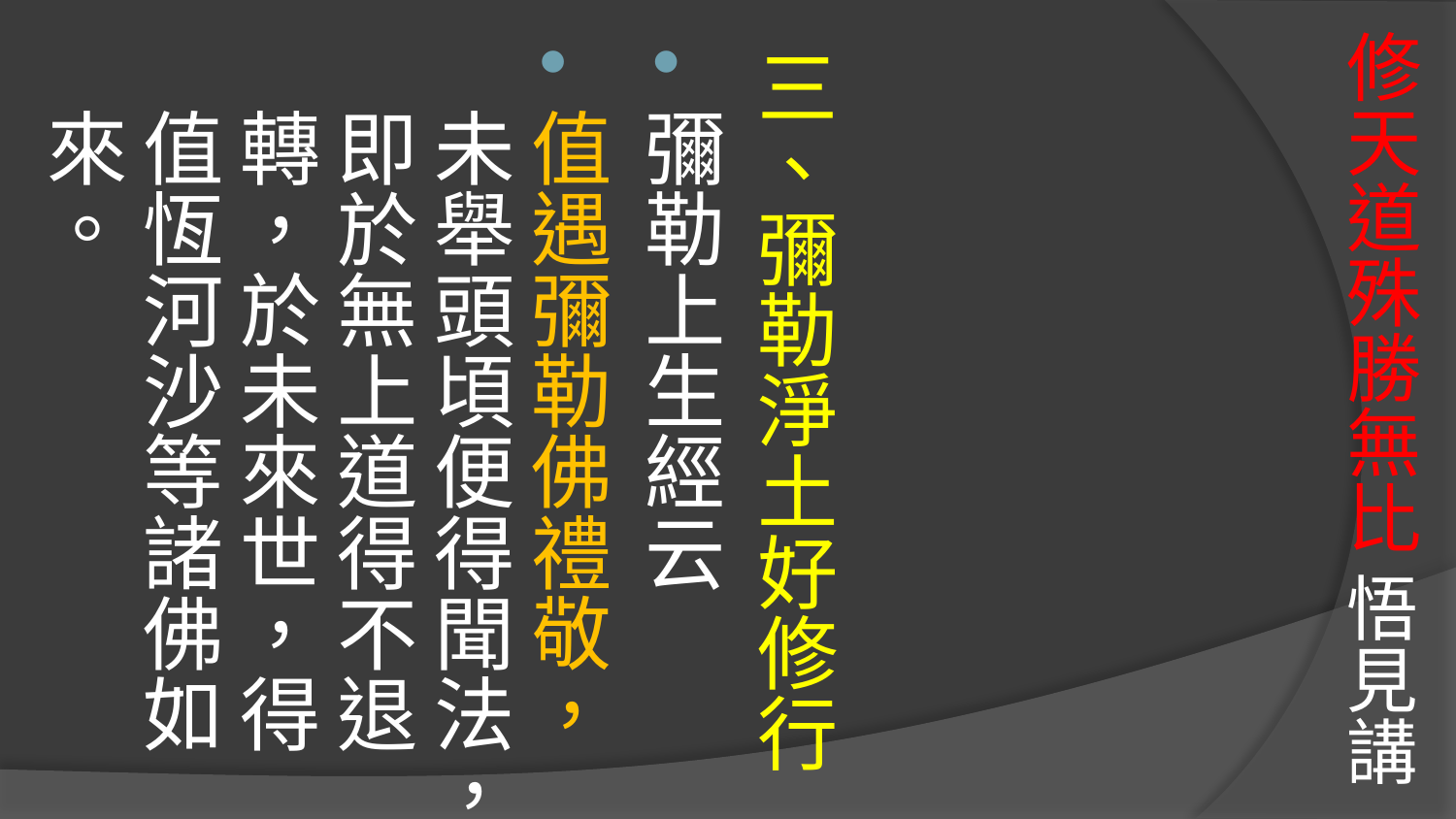

# 修天道殊勝無比 悟見講
三、彌勒淨土好修行
彌勒上生經云
值遇彌勒佛禮敬，未舉頭頃便得聞法，即於無上道得不退轉，於未來世，得值恆河沙等諸佛如來。